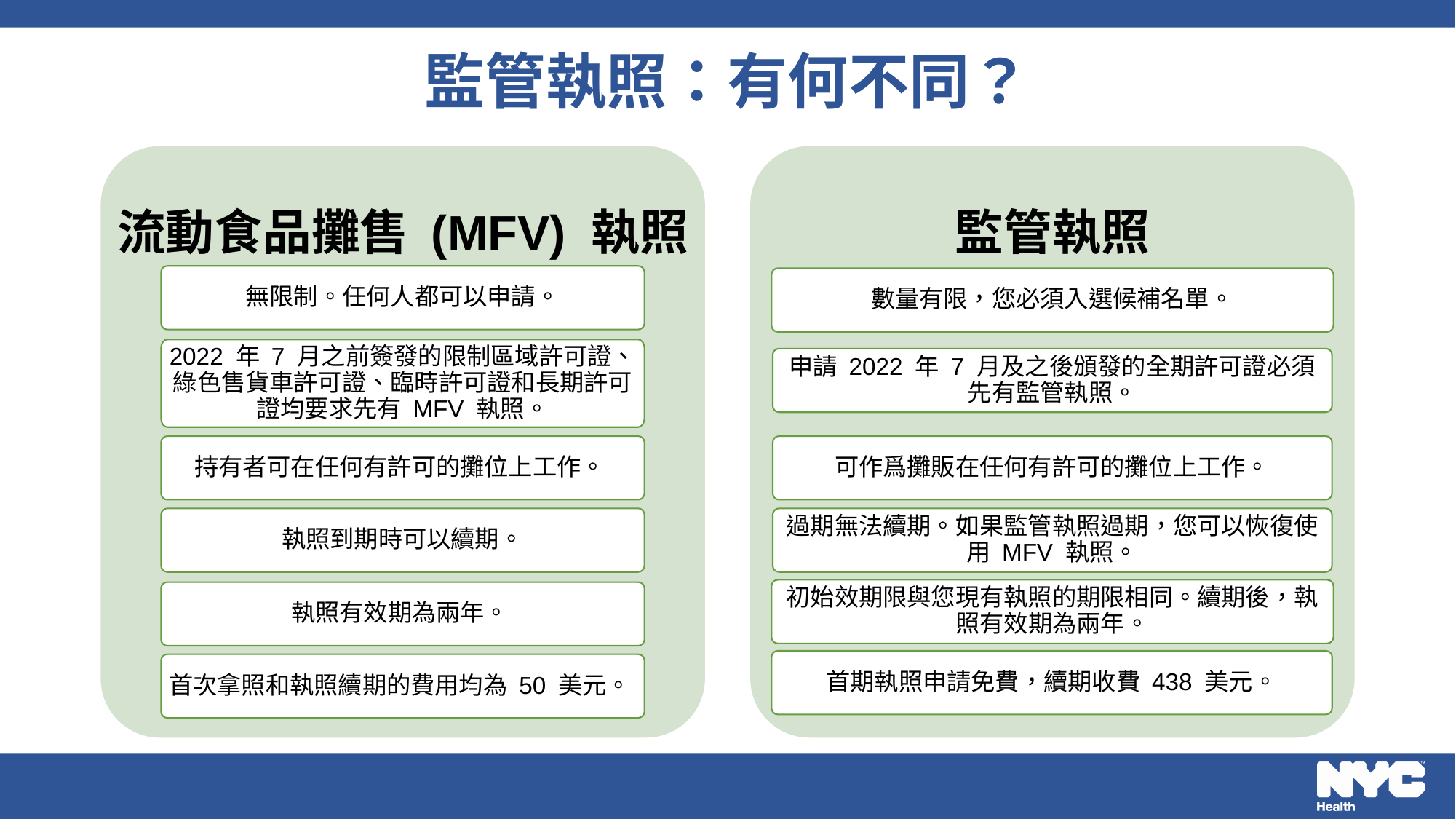

# 監管執照：有何不同？
流動食品攤售 (MFV) 執照
監管執照
無限制。任何人都可以申請。
數量有限，您必須入選候補名單。
2022 年 7 月之前簽發的限制區域許可證、綠色售貨車許可證、臨時許可證和長期許可證均要求先有 MFV 執照。
申請 2022 年 7 月及之後頒發的全期許可證必須先有監管執照。
持有者可在任何有許可的攤位上工作。
可作爲攤販在任何有許可的攤位上工作。
執照到期時可以續期。
過期無法續期。如果監管執照過期，您可以恢復使用 MFV 執照。
初始效期限與您現有執照的期限相同。續期後，執照有效期為兩年。
執照有效期為兩年。
首期執照申請免費，續期收費 438 美元。
首次拿照和執照續期的費用均為 50 美元。